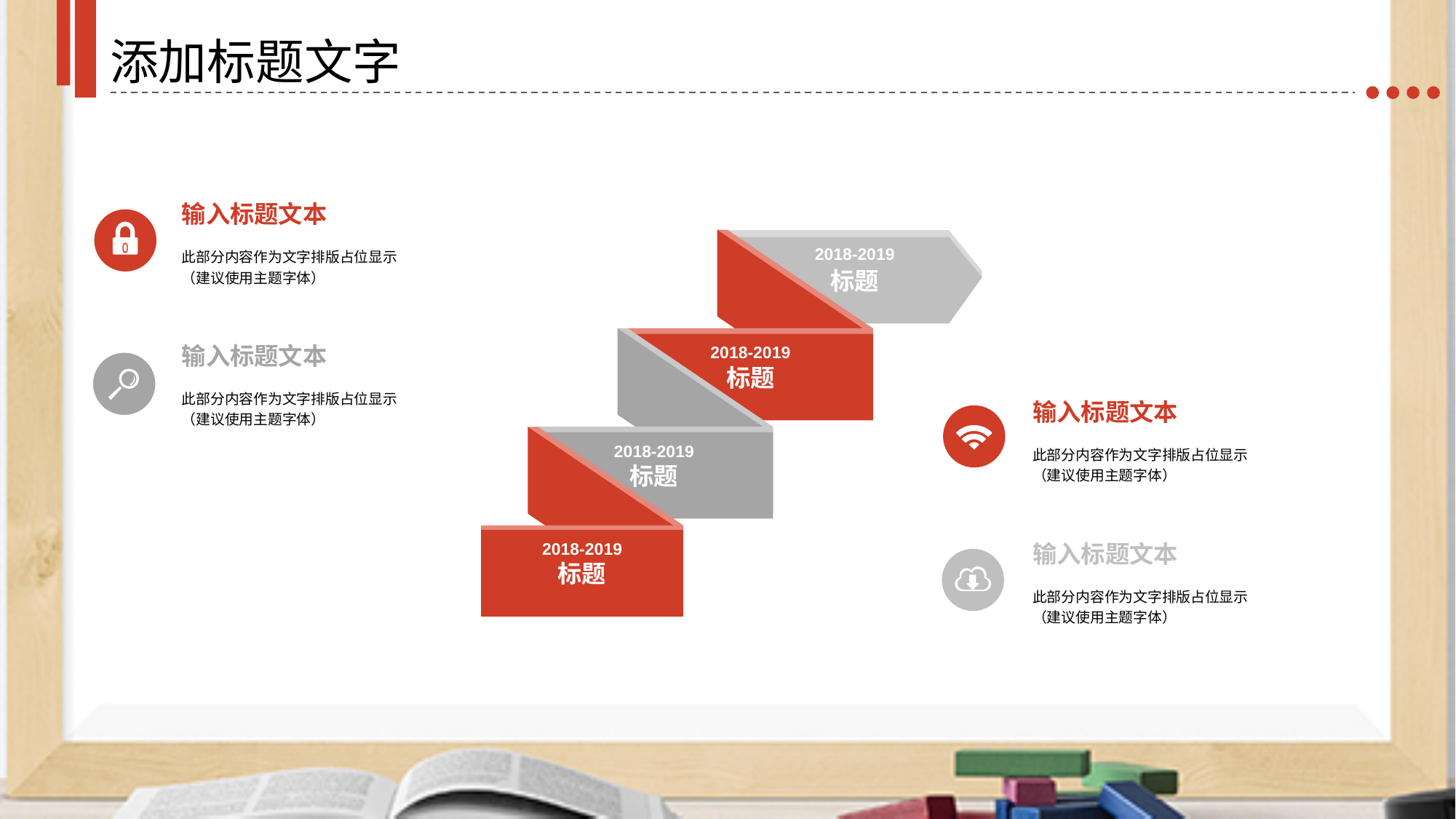

添加标题文字

输入标题文本
此部分内容作为文字排版占位显示
（建议使用主题字体）

标题
2018-2019

标题
2018-2019

标题
2018-2019
输入标题文本
此部分内容作为文字排版占位显示
（建议使用主题字体）

输入标题文本
此部分内容作为文字排版占位显示
（建议使用主题字体）

标题
2018-2019
输入标题文本
此部分内容作为文字排版占位显示
（建议使用主题字体）